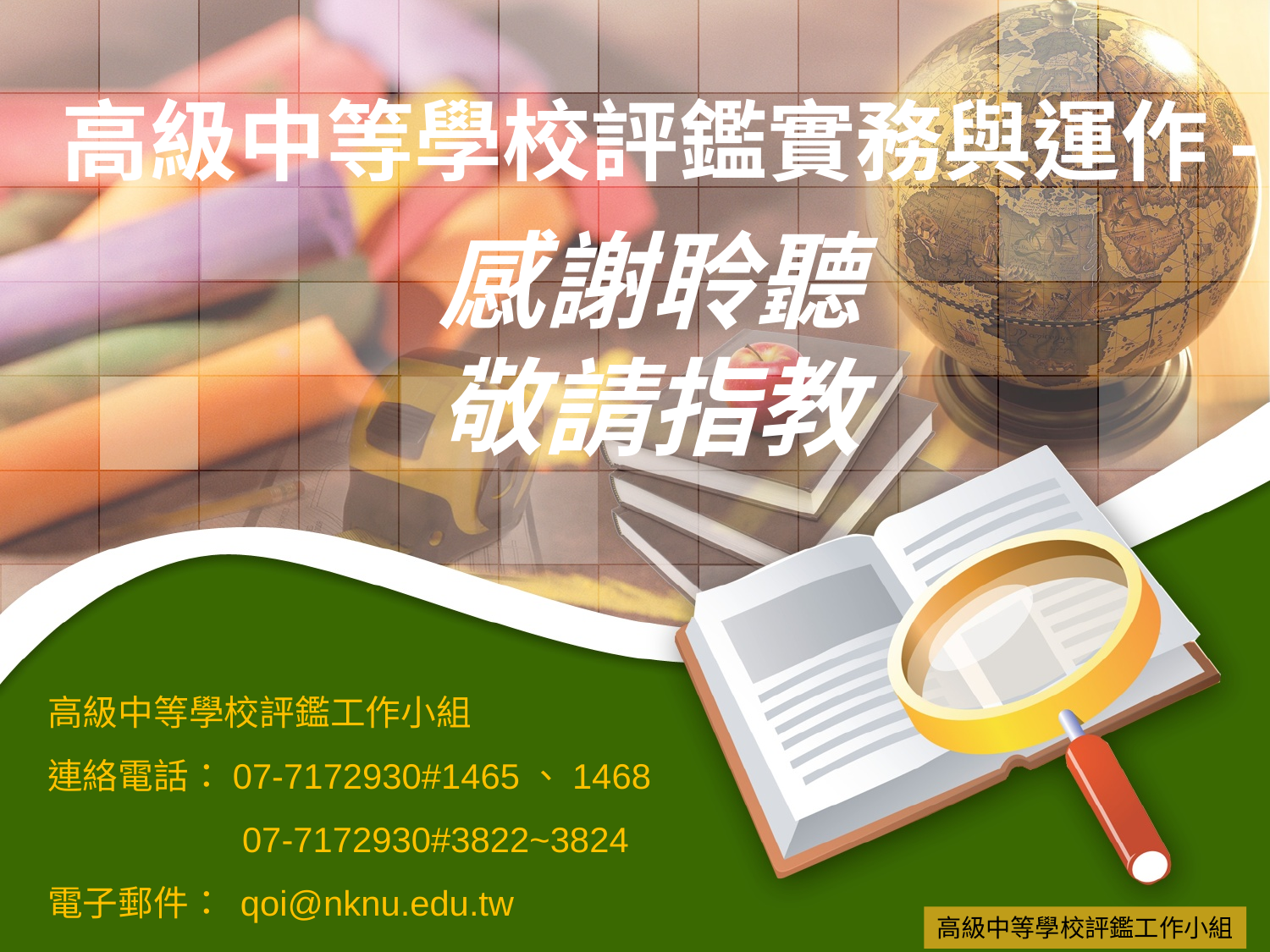

高級中等學校評鑑實務與運作-
感謝聆聽
敬請指教
高級中等學校評鑑工作小組
連絡電話：07-7172930#1465、1468
                    07-7172930#3822~3824
電子郵件： qoi@nknu.edu.tw
高級中等學校評鑑工作小組